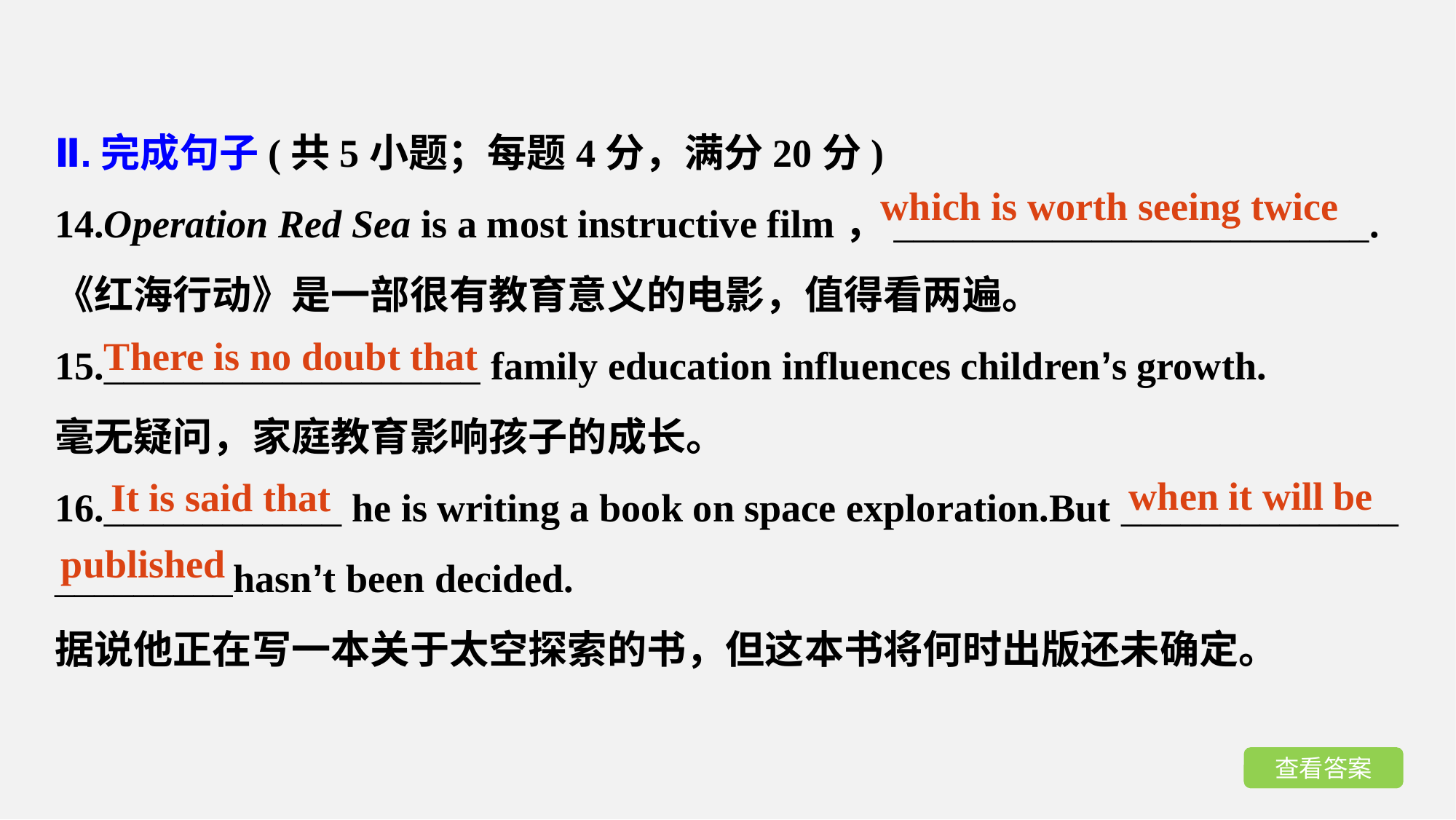

Ⅱ.完成句子(共5小题；每题4分，满分20分)
14.Operation Red Sea is a most instructive film，________________________.
《红海行动》是一部很有教育意义的电影，值得看两遍。
15.___________________ family education influences children’s growth.
毫无疑问，家庭教育影响孩子的成长。
16.____________ he is writing a book on space exploration.But ______________
_________hasn’t been decided.
据说他正在写一本关于太空探索的书，但这本书将何时出版还未确定。
which is worth seeing twice
There is no doubt that
when it will be
It is said that
published
查看答案